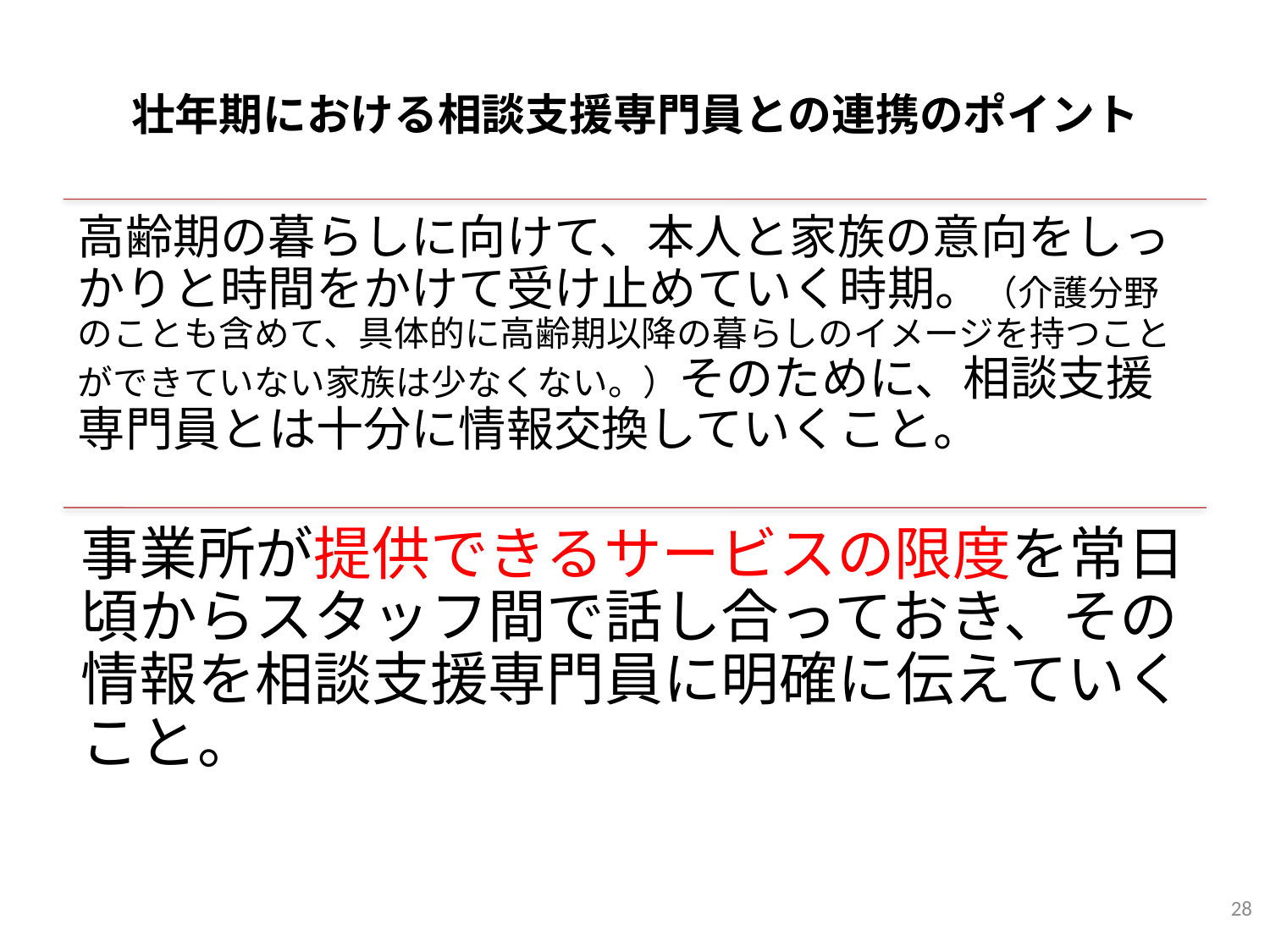

# 壮年期における相談支援専門員との連携のポイント
高齢期の暮らしに向けて、本人と家族の意向をしっかりと時間をかけて受け止めていく時期。（介護分野のことも含めて、具体的に高齢期以降の暮らしのイメージを持つことができていない家族は少なくない。）そのために、相談支援専門員とは十分に情報交換していくこと。
事業所が提供できるサービスの限度を常日頃からスタッフ間で話し合っておき、その情報を相談支援専門員に明確に伝えていくこと。
28